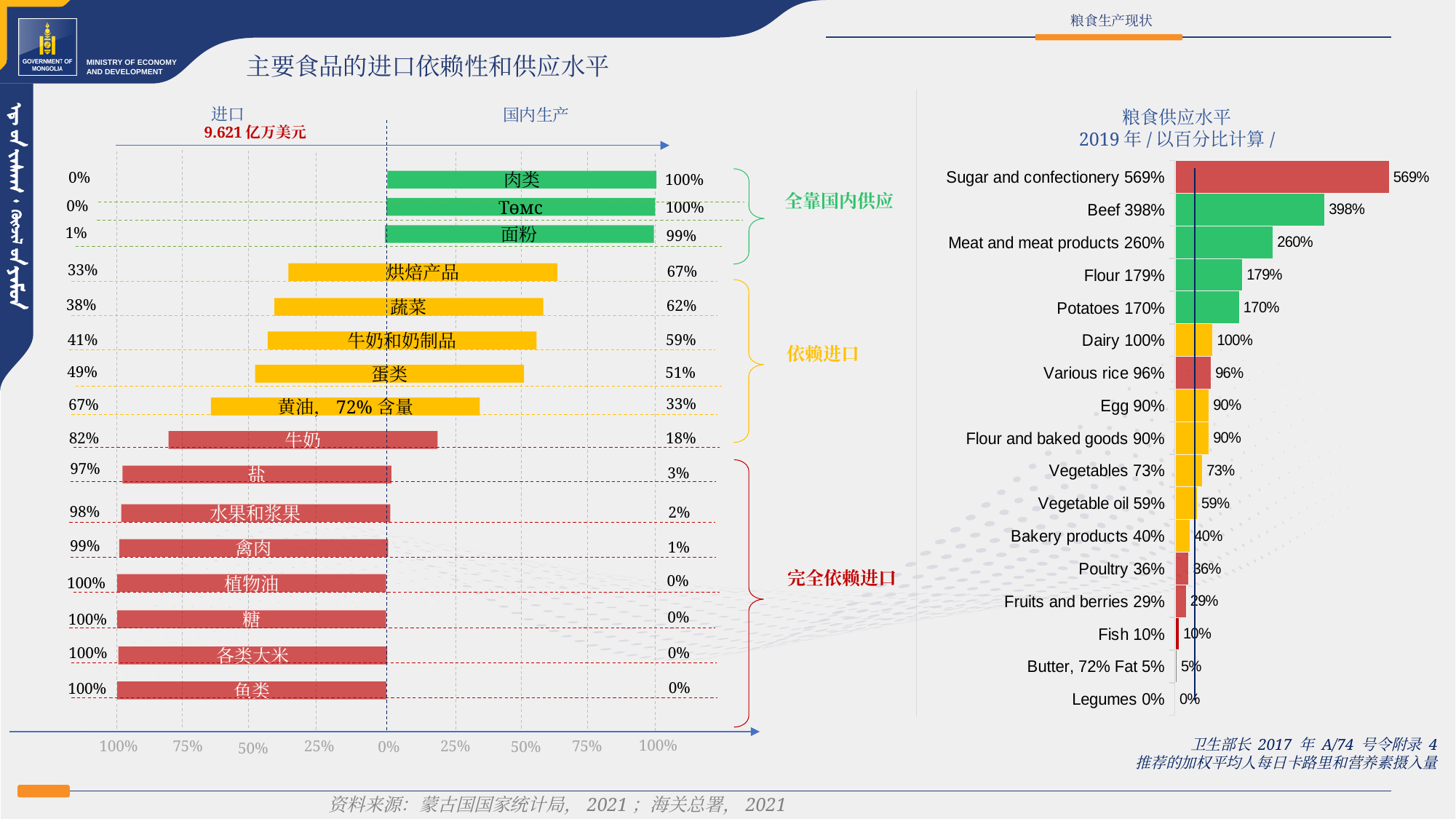

粮食生产现状
主要食品的进口依赖性和供应水平
进口
国内生产
0%
100%
肉类
0%
100%
Төмс
1%
99%
面粉
33%
67%
烘焙产品
38%
62%
蔬菜
41%
59%
牛奶和奶制品
49%
51%
蛋类
33%
67%
黄油，72%含量
82%
18%
牛奶
97%
3%
盐
98%
2%
水果和浆果
99%
1%
禽肉
0%
100%
植物油
0%
100%
糖
100%
0%
各类大米
0%
100%
鱼类
100%
75%
25%
100%
75%
25%
0%
50%
50%
粮食供应水平
2019年/以百分比计算/
9.621亿万美元

### Chart

| Category | Series 1 |
|---|---|
| Sugar and confectionery 569% | 5.693 |
|          Beef 398% | 3.977 |
|      Meat and meat products 260% | 2.6039999999999996 |
|          Flour 179% | 1.79 |
|      Potatoes 170% | 1.702 |
|      Dairy 100% | 0.998 |
|      Various rice 96% | 0.9590000000000001 |
|      Egg 90% | 0.9 |
|      Flour and baked goods 90% | 0.897 |
|      Vegetables 73% | 0.725 |
|          Vegetable oil 59% | 0.588 |
|          Bakery products 40% | 0.4 |
|          Poultry 36% | 0.363 |
|      Fruits and berries 29% | 0.289 |
|          Fish 10% | 0.10099999999999999 |
|          Butter, 72% Fat 5% | 0.045 |
|      Legumes 0% | 0.002 |
全靠国内供应

依赖进口

完全依赖进口
卫生部长 2017 年 A/74 号令附录 4
推荐的加权平均人每日卡路里和营养素摄入量
资料来源：蒙古国国家统计局，2021；海关总署，2021